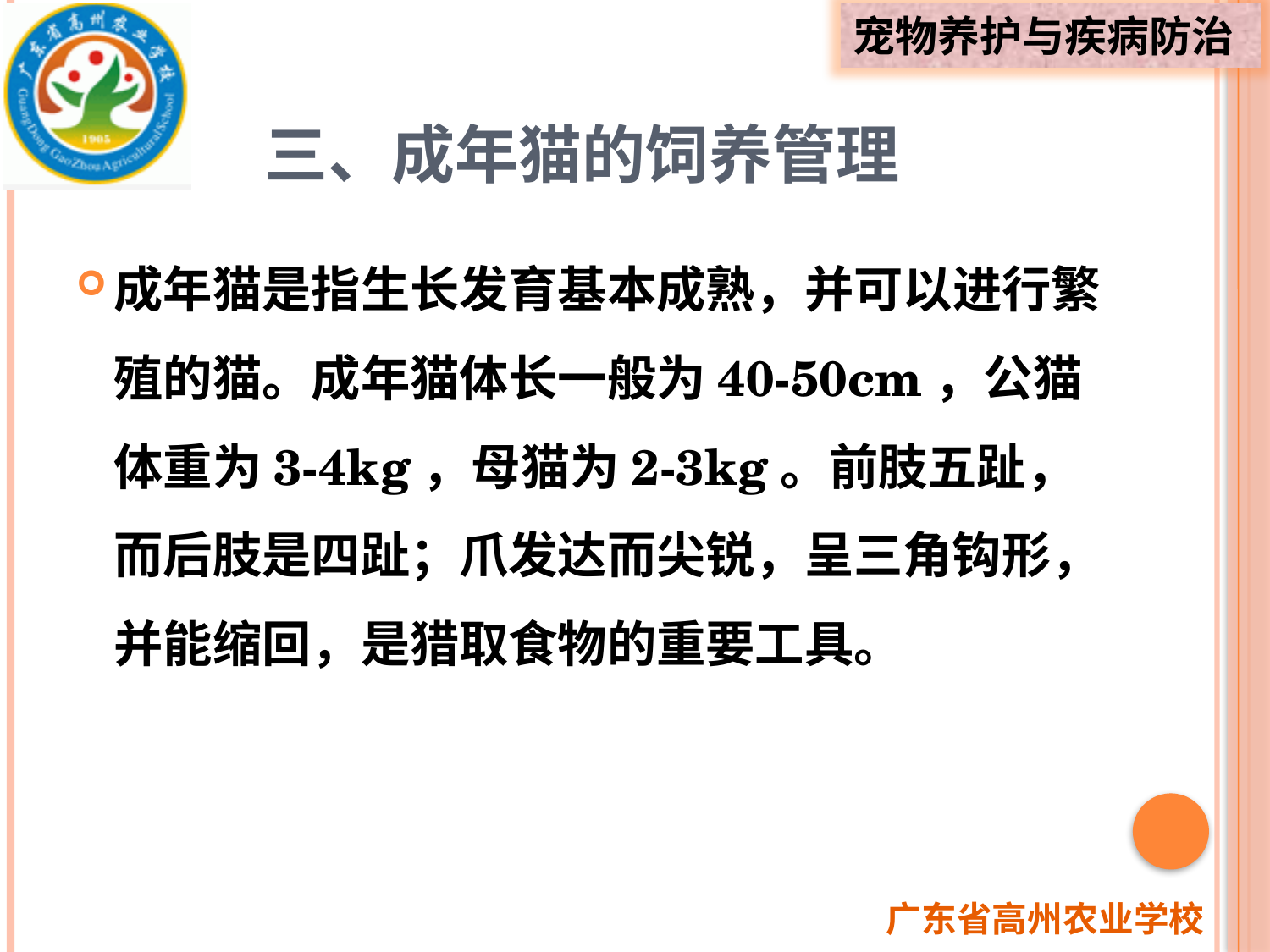

# 三、成年猫的饲养管理
成年猫是指生长发育基本成熟，并可以进行繁殖的猫。成年猫体长一般为40-50cm，公猫体重为3-4kg，母猫为2-3kg。前肢五趾，而后肢是四趾；爪发达而尖锐，呈三角钩形，并能缩回，是猎取食物的重要工具。